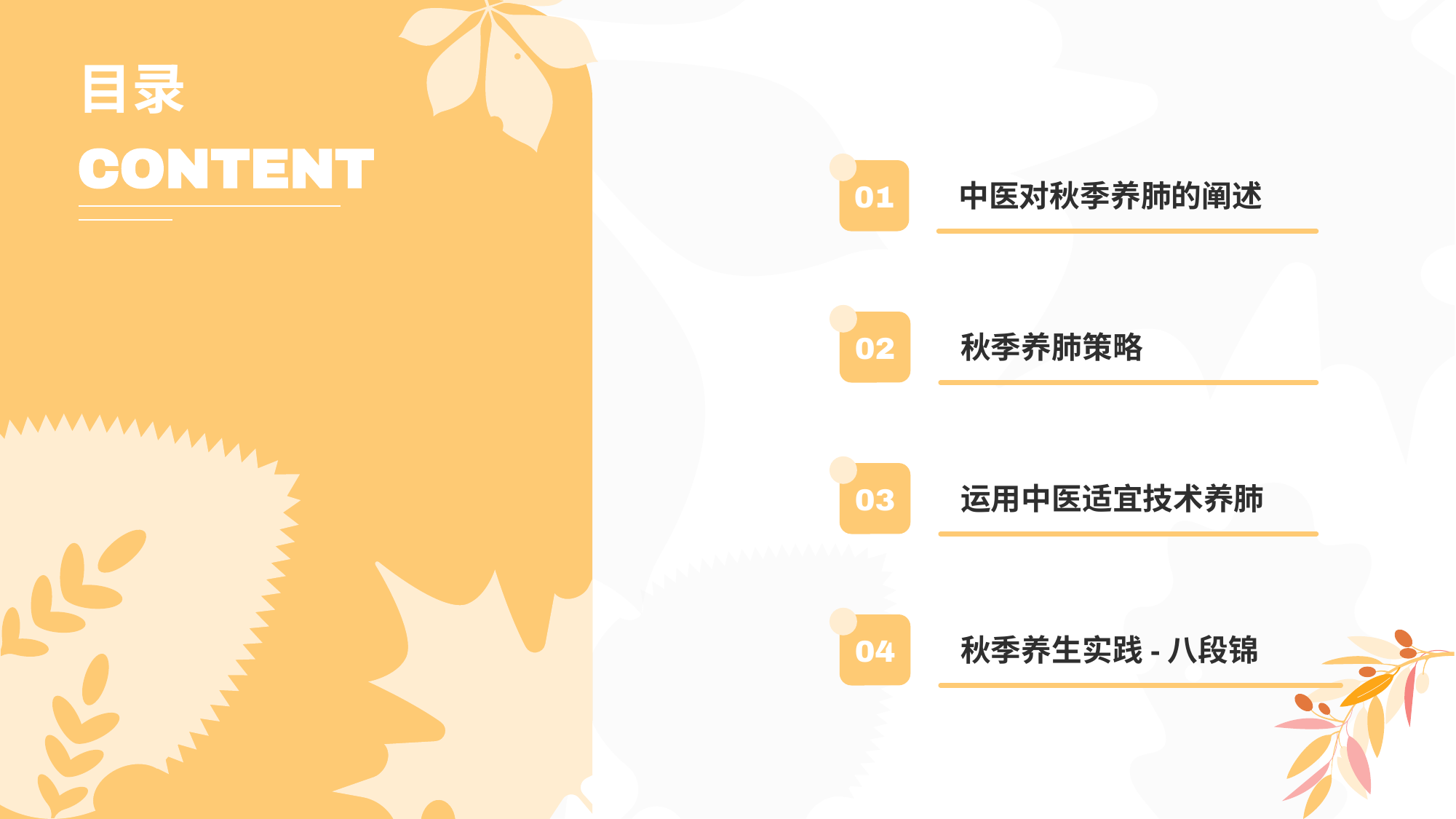

目录
CONTENT

01
中医对秋季养肺的阐述

02
秋季养肺策略

03
运用中医适宜技术养肺

04
秋季养生实践-八段锦